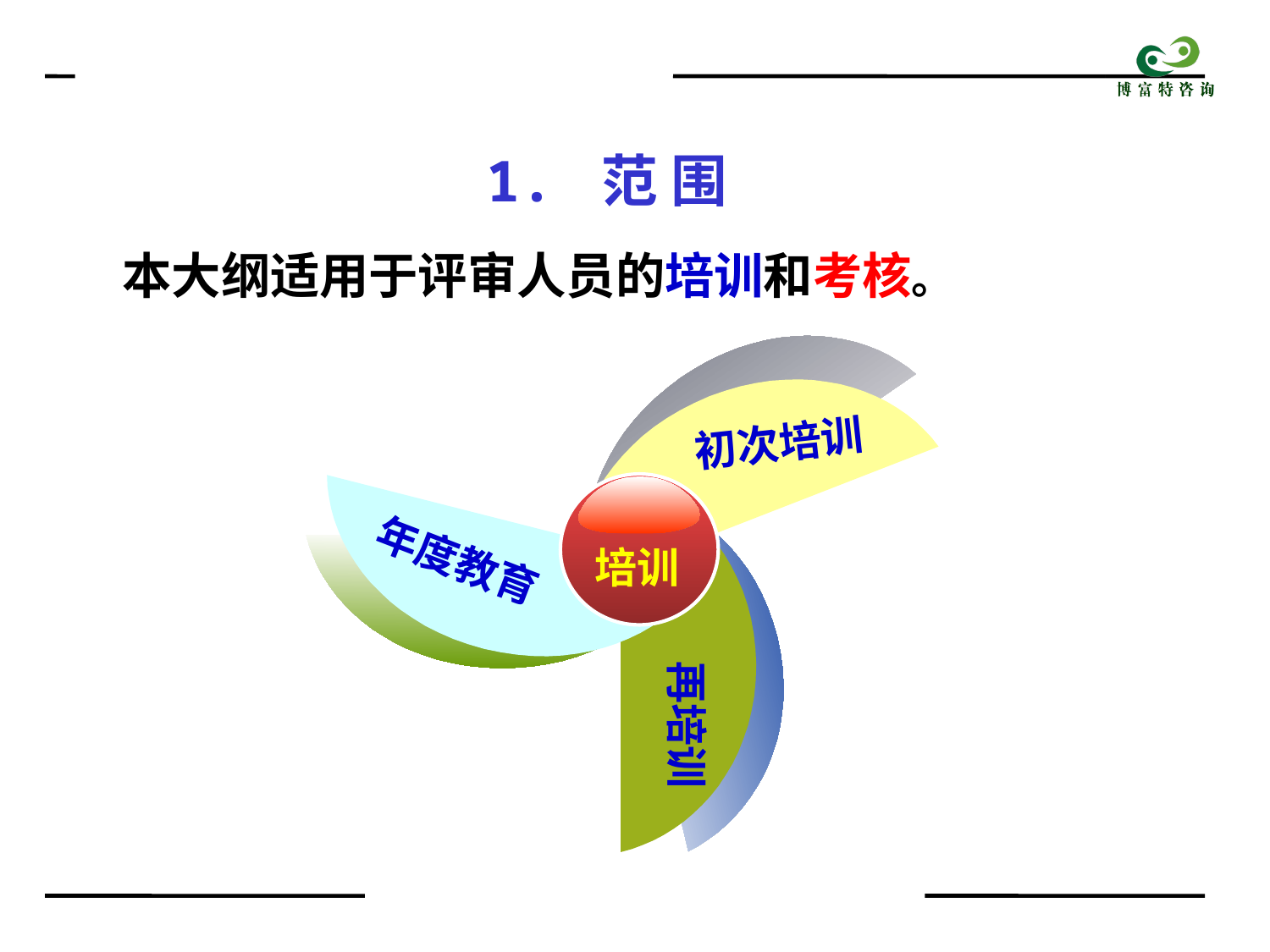

1. 范 围
本大纲适用于评审人员的培训和考核。

再培训
初次培训
年度教育
培训
再培训